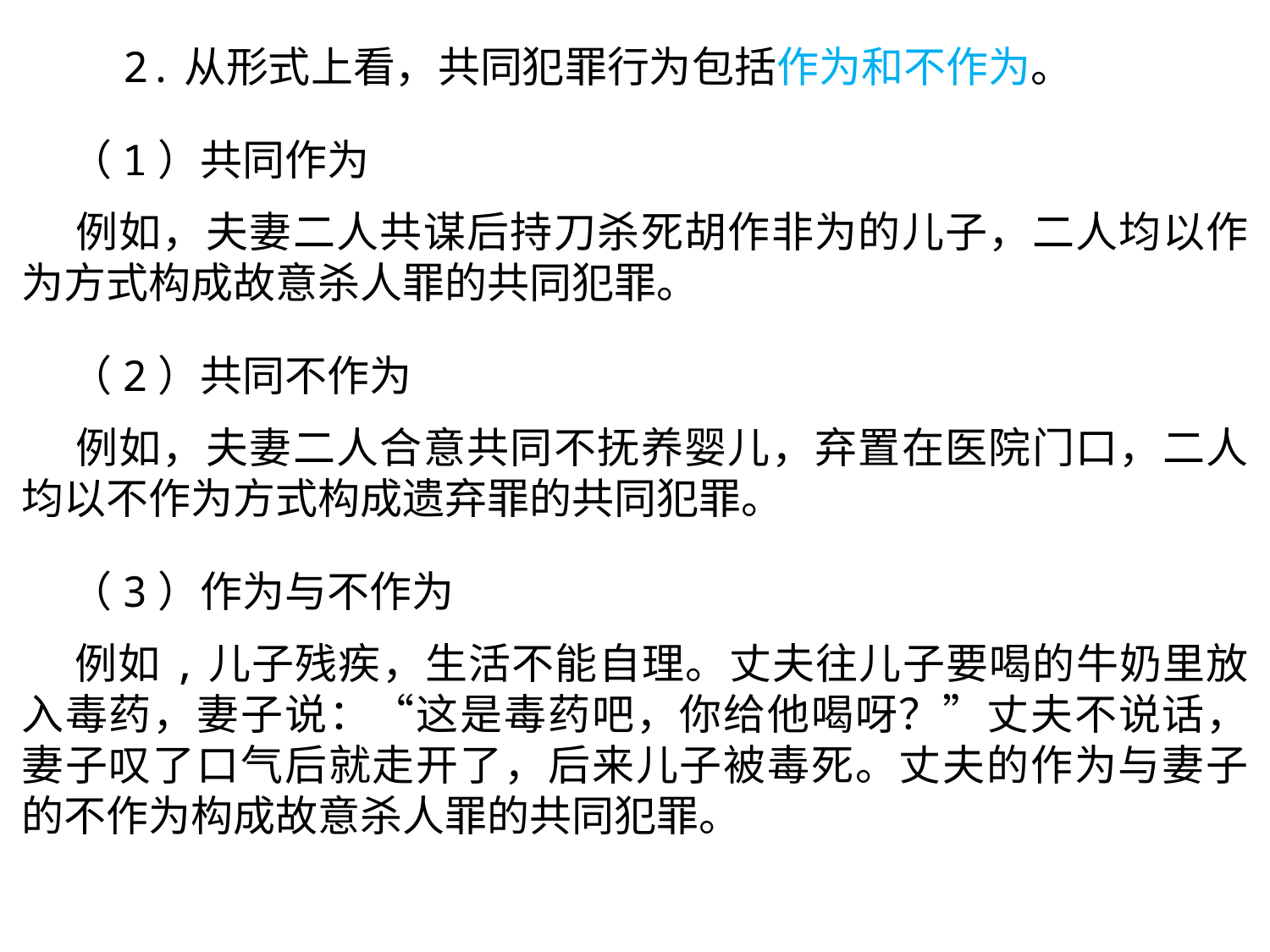

2.从形式上看，共同犯罪行为包括作为和不作为。

    （1）共同作为

    例如，夫妻二人共谋后持刀杀死胡作非为的儿子，二人均以作为方式构成故意杀人罪的共同犯罪。

    （2）共同不作为

    例如，夫妻二人合意共同不抚养婴儿，弃置在医院门口，二人均以不作为方式构成遗弃罪的共同犯罪。

    （3）作为与不作为

    例如,儿子残疾，生活不能自理。丈夫往儿子要喝的牛奶里放入毒药，妻子说：“这是毒药吧，你给他喝呀？”丈夫不说话，妻子叹了口气后就走开了，后来儿子被毒死。丈夫的作为与妻子的不作为构成故意杀人罪的共同犯罪。